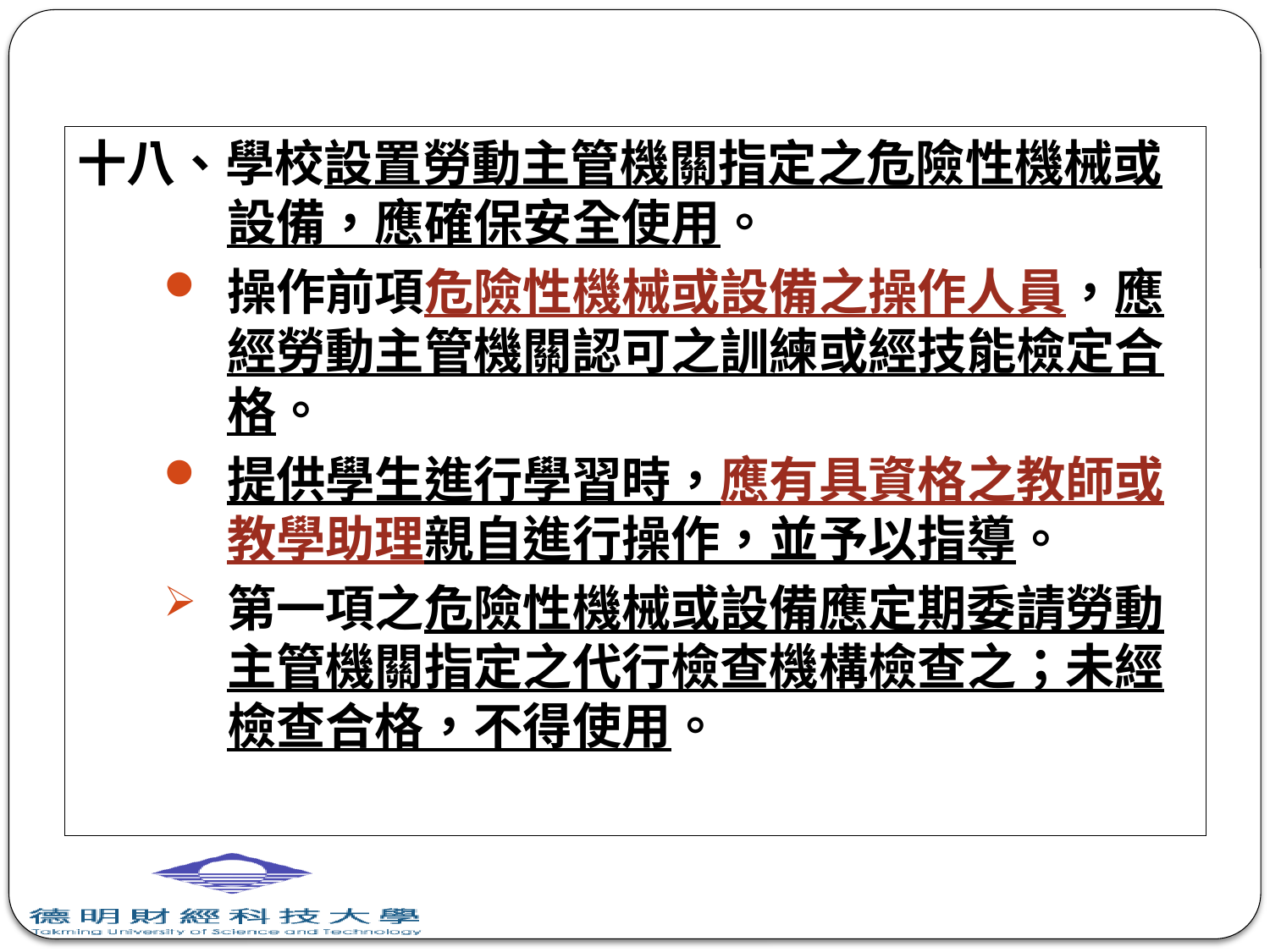

十八、學校設置勞動主管機關指定之危險性機械或設備，應確保安全使用。
操作前項危險性機械或設備之操作人員，應經勞動主管機關認可之訓練或經技能檢定合格。
提供學生進行學習時，應有具資格之教師或教學助理親自進行操作，並予以指導。
第一項之危險性機械或設備應定期委請勞動主管機關指定之代行檢查機構檢查之；未經檢查合格，不得使用。